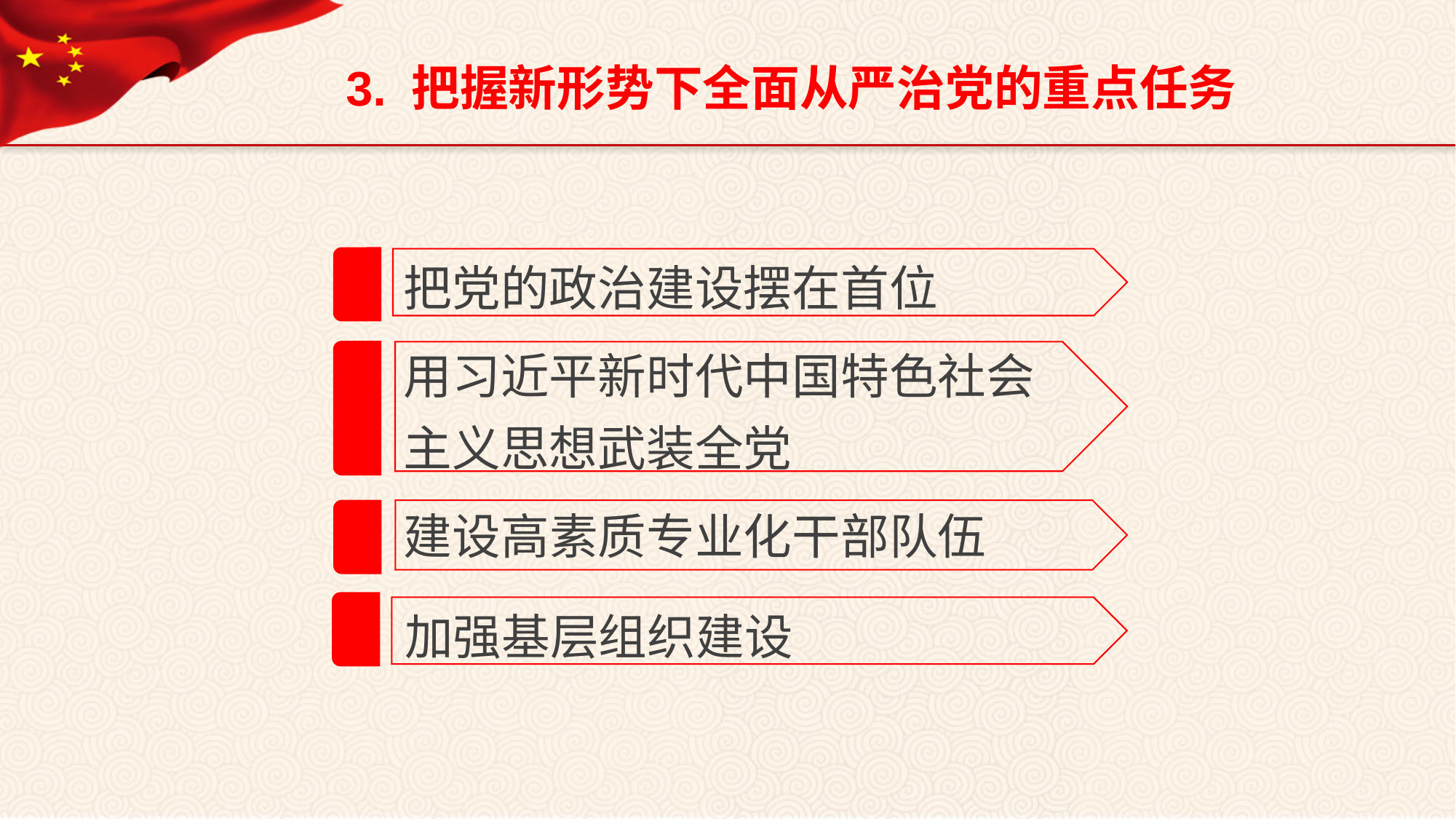

3. 把握新形势下全面从严治党的重点任务
把党的政治建设摆在首位
用习近平新时代中国特色社会
主义思想武装全党
建设高素质专业化干部队伍

加强基层组织建设